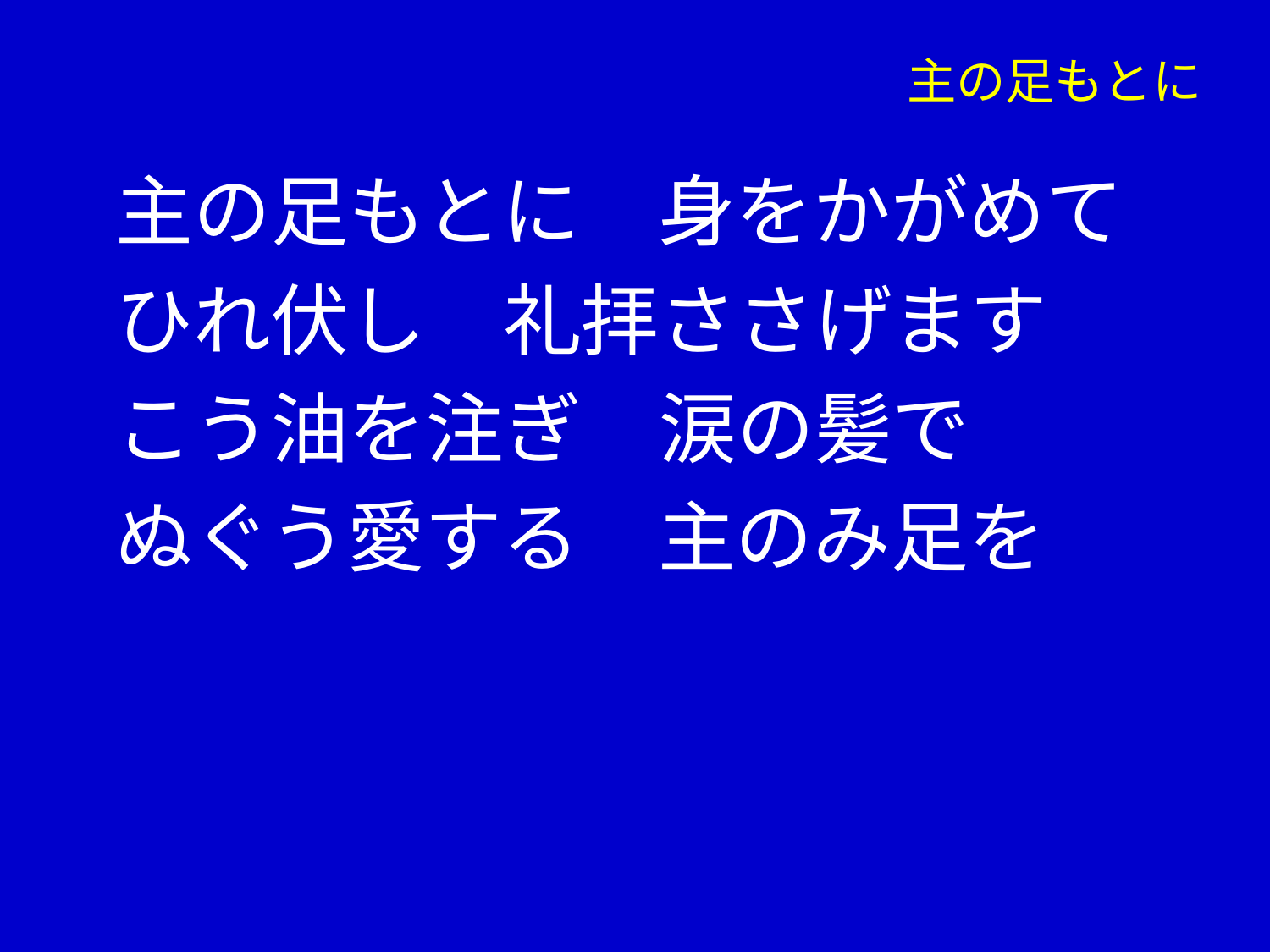

# 主の足もとに
主の足もとに　身をかがめて
ひれ伏し　礼拝ささげます
こう油を注ぎ　涙の髪で
ぬぐう愛する　主のみ足を